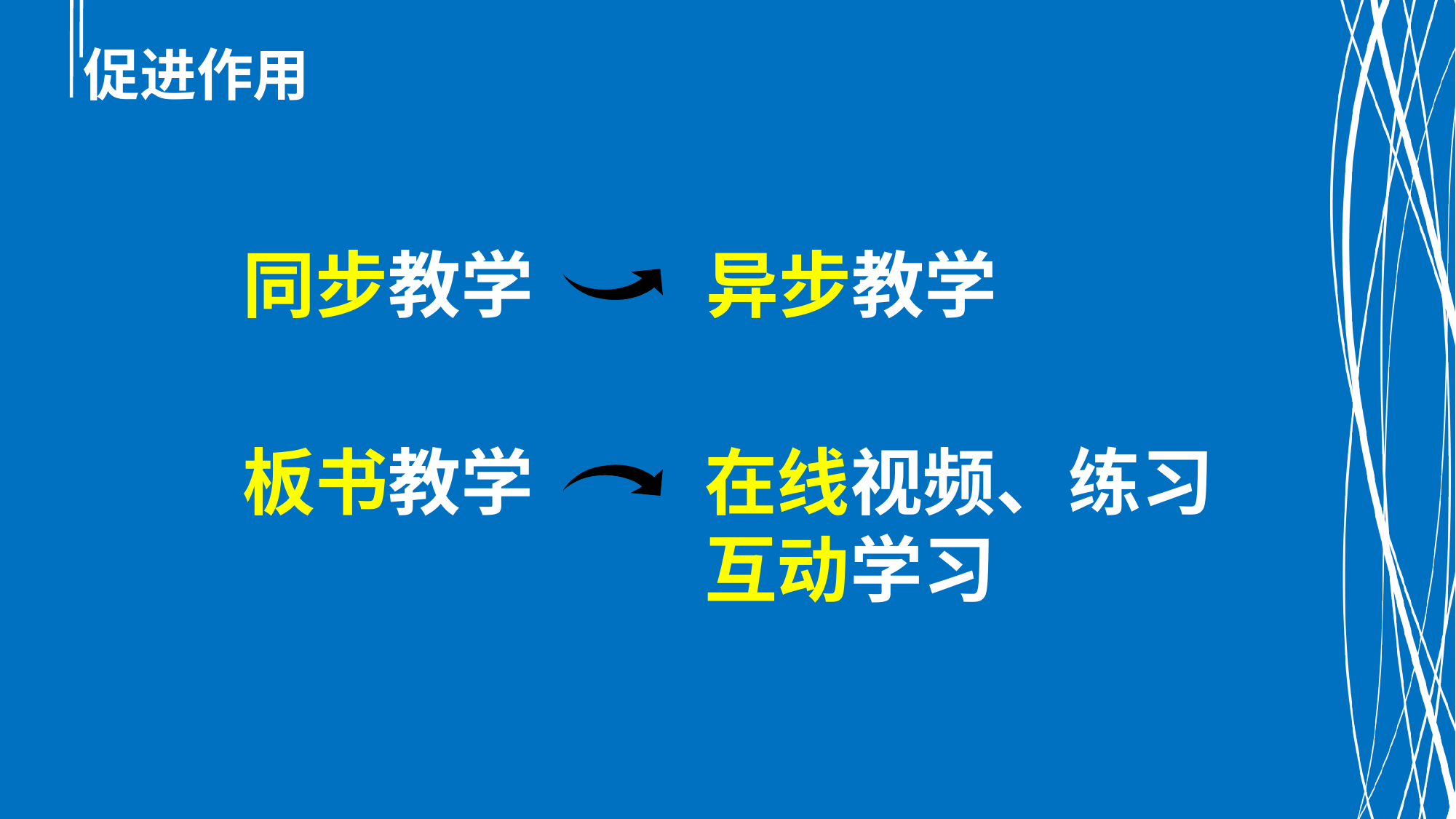

# 促进作用
同步教学
异步教学

在线视频、练习
互动学习
板书教学